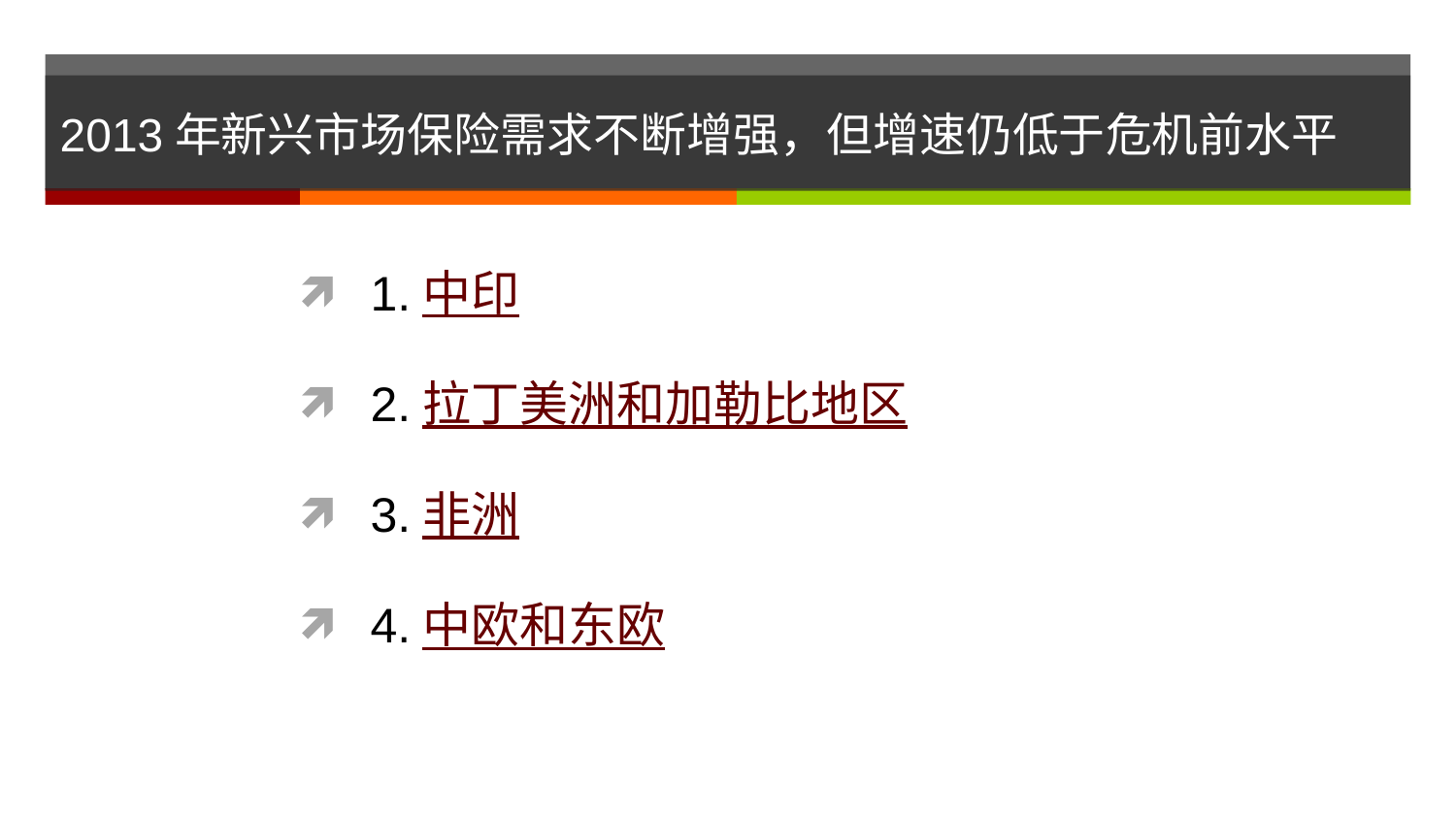

# 2013年新兴市场保险需求不断增强，但增速仍低于危机前水平
1.中印
2.拉丁美洲和加勒比地区
3.非洲
4.中欧和东欧